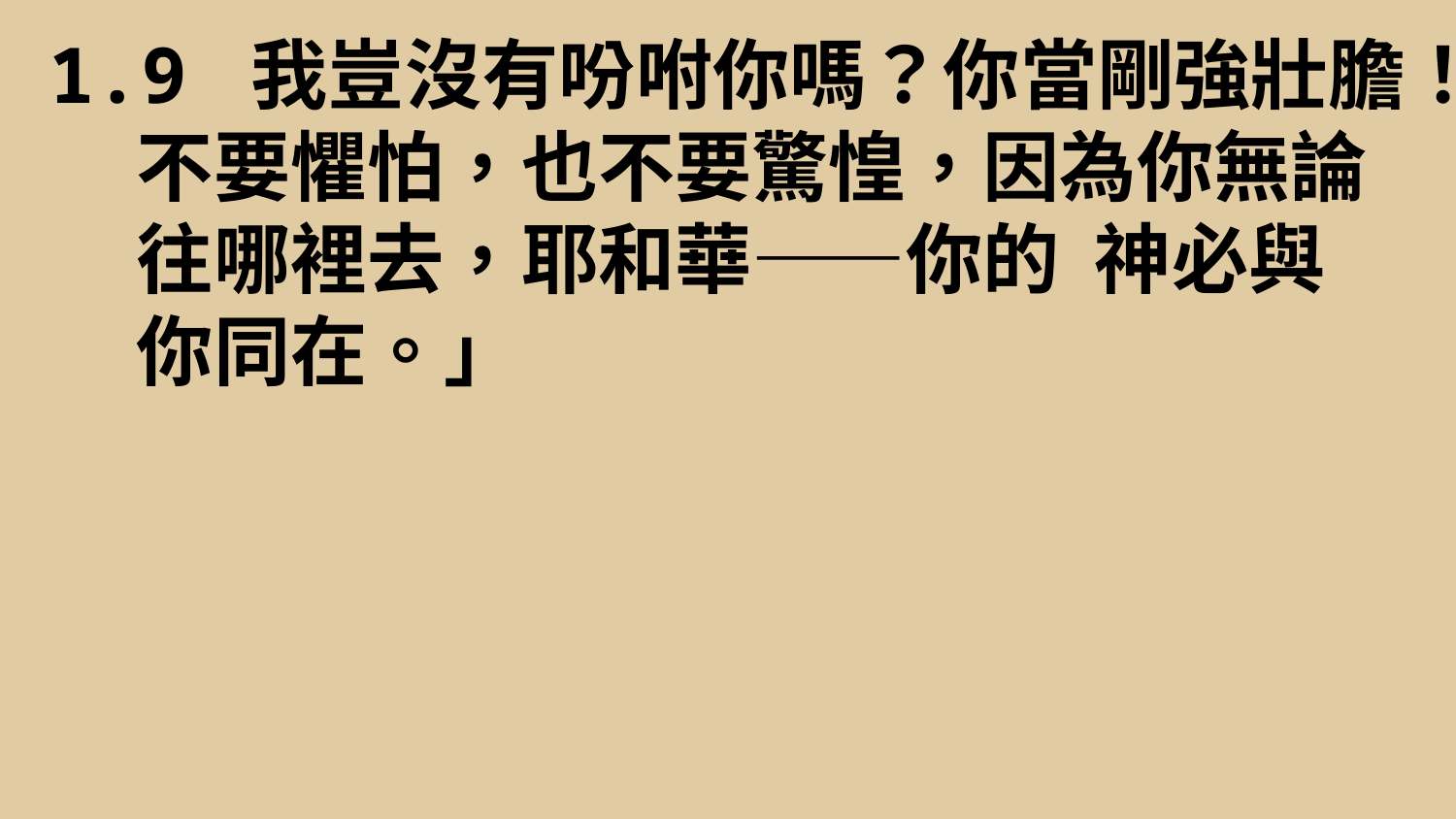

1.9 我豈沒有吩咐你嗎？你當剛強壯膽！
    不要懼怕，也不要驚惶，因為你無論
    往哪裡去，耶和華——你的  神必與
    你同在。」